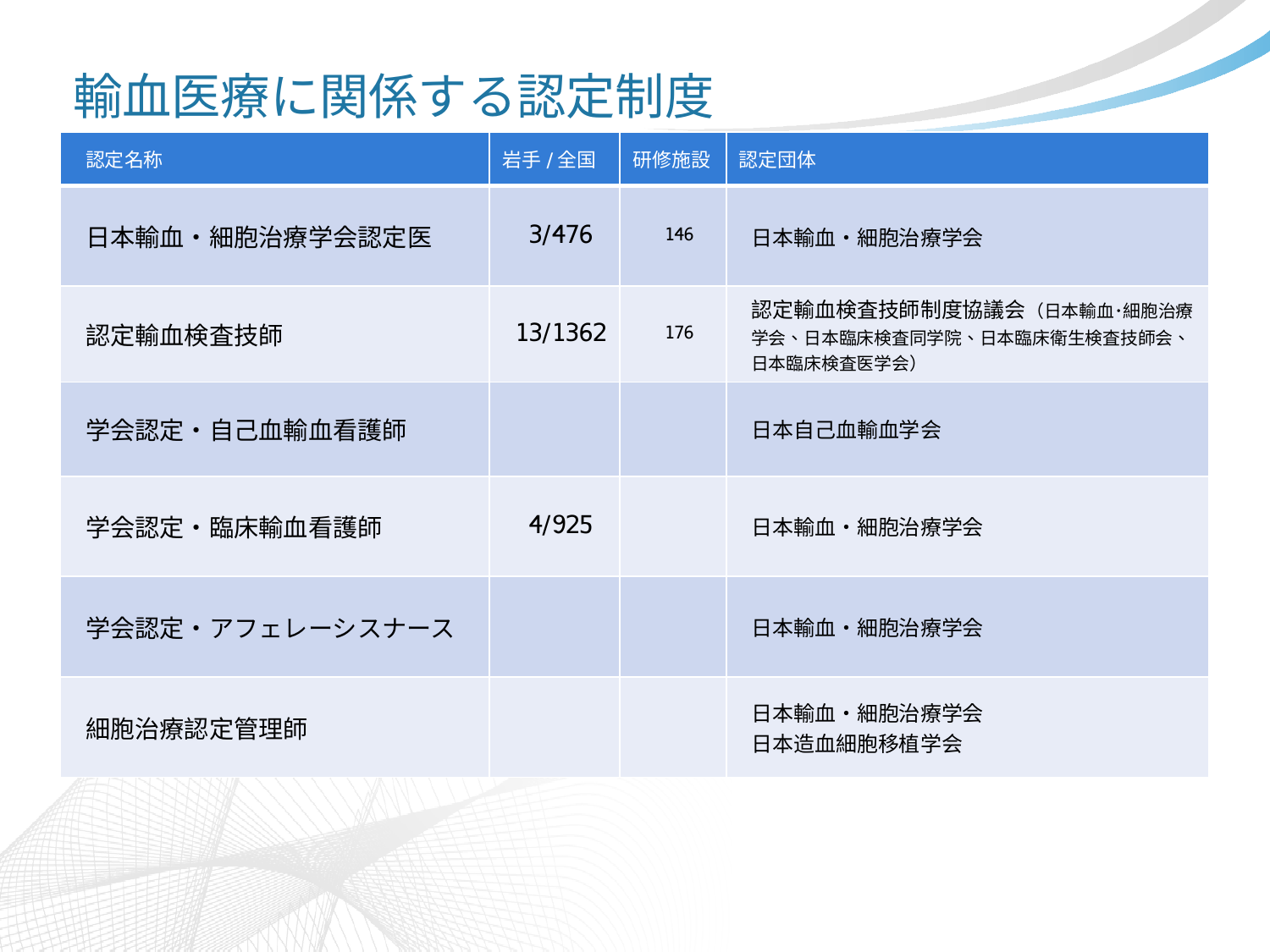

輸血医療に関係する認定制度
| 認定名称 | 岩手/全国 | 研修施設 | 認定団体 |
| --- | --- | --- | --- |
| 日本輸血・細胞治療学会認定医 | 3/476 | 146 | 日本輸血・細胞治療学会 |
| 認定輸血検査技師 | 13/1362 | 176 | 認定輸血検査技師制度協議会（日本輸血･細胞治療学会、日本臨床検査同学院、日本臨床衛生検査技師会、日本臨床検査医学会） |
| 学会認定・自己血輸血看護師 |  |  | 日本自己血輸血学会 |
| 学会認定・臨床輸血看護師 | 4/925 |  | 日本輸血・細胞治療学会 |
| 学会認定・アフェレーシスナース |  |  | 日本輸血・細胞治療学会 |
| 細胞治療認定管理師 |  |  | 日本輸血・細胞治療学会 日本造血細胞移植学会 |